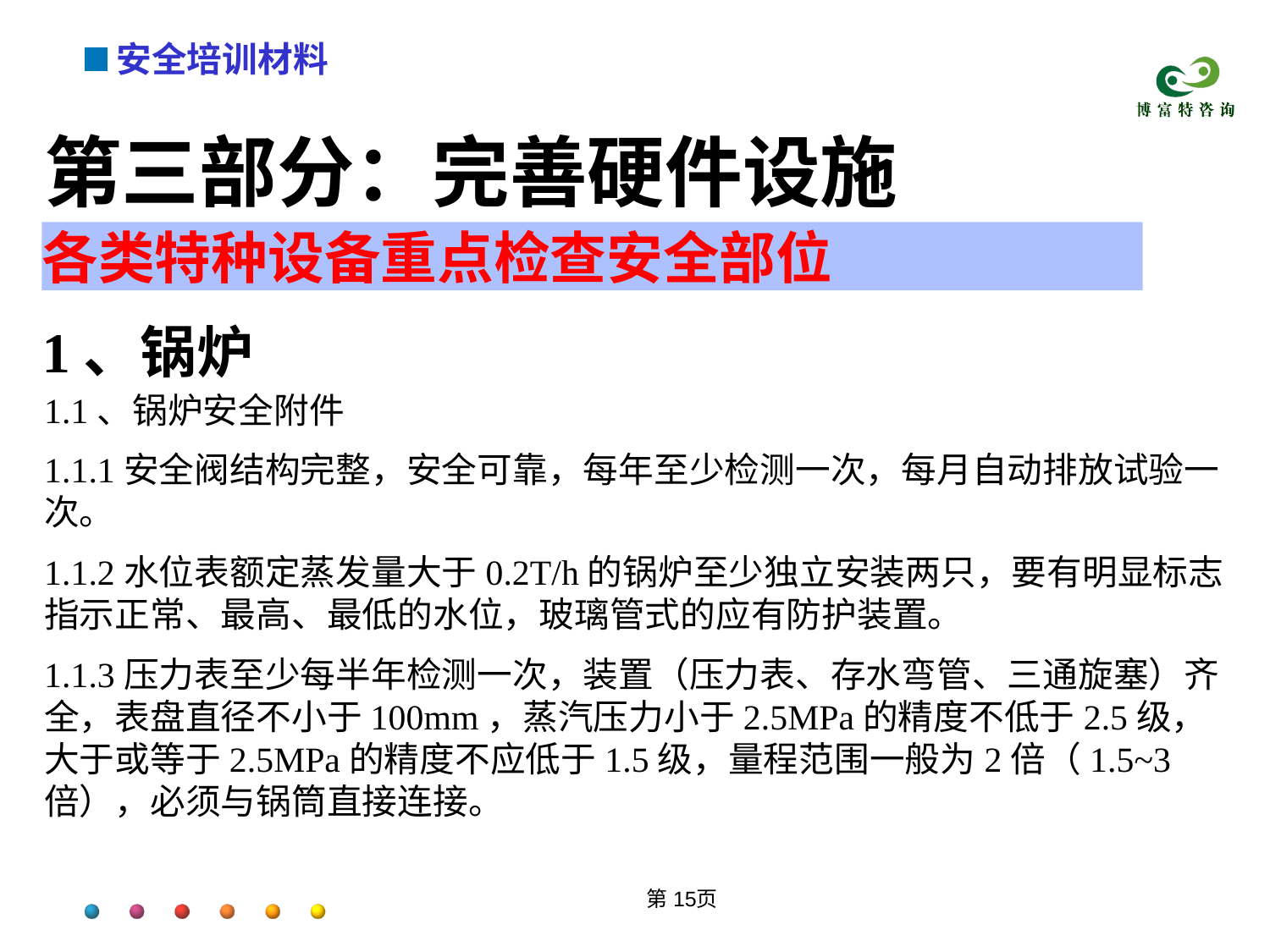

第三部分：完善硬件设施
各类特种设备重点检查安全部位
1、锅炉
1.1、锅炉安全附件
1.1.1安全阀结构完整，安全可靠，每年至少检测一次，每月自动排放试验一次。
1.1.2水位表额定蒸发量大于0.2T/h的锅炉至少独立安装两只，要有明显标志指示正常、最高、最低的水位，玻璃管式的应有防护装置。
1.1.3压力表至少每半年检测一次，装置（压力表、存水弯管、三通旋塞）齐全，表盘直径不小于100mm，蒸汽压力小于2.5MPa的精度不低于2.5级，大于或等于2.5MPa的精度不应低于1.5级，量程范围一般为2倍（1.5~3倍），必须与锅筒直接连接。